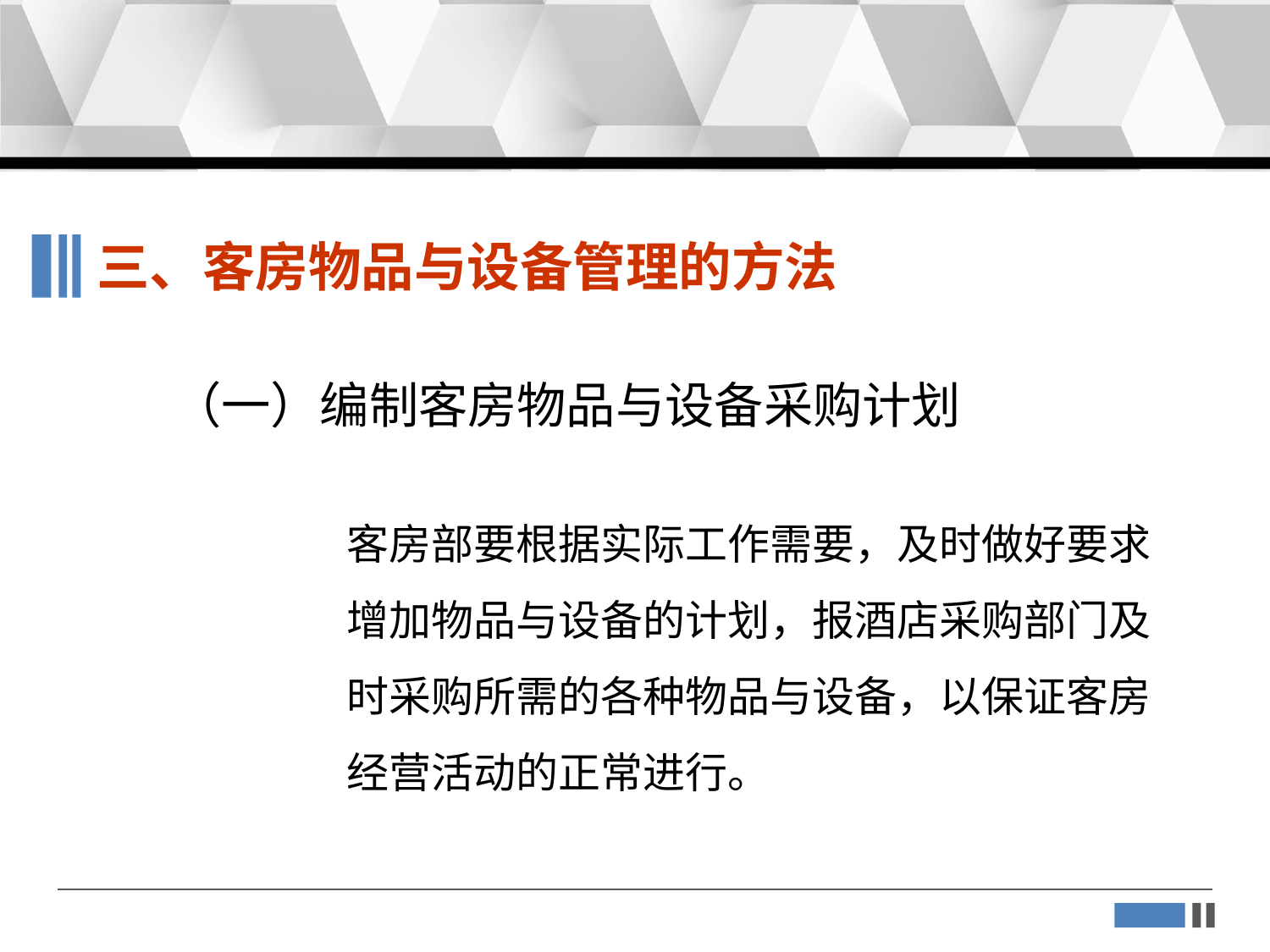

三、客房物品与设备管理的方法

（一）编制客房物品与设备采购计划
客房部要根据实际工作需要，及时做好要求增加物品与设备的计划，报酒店采购部门及时采购所需的各种物品与设备，以保证客房经营活动的正常进行。